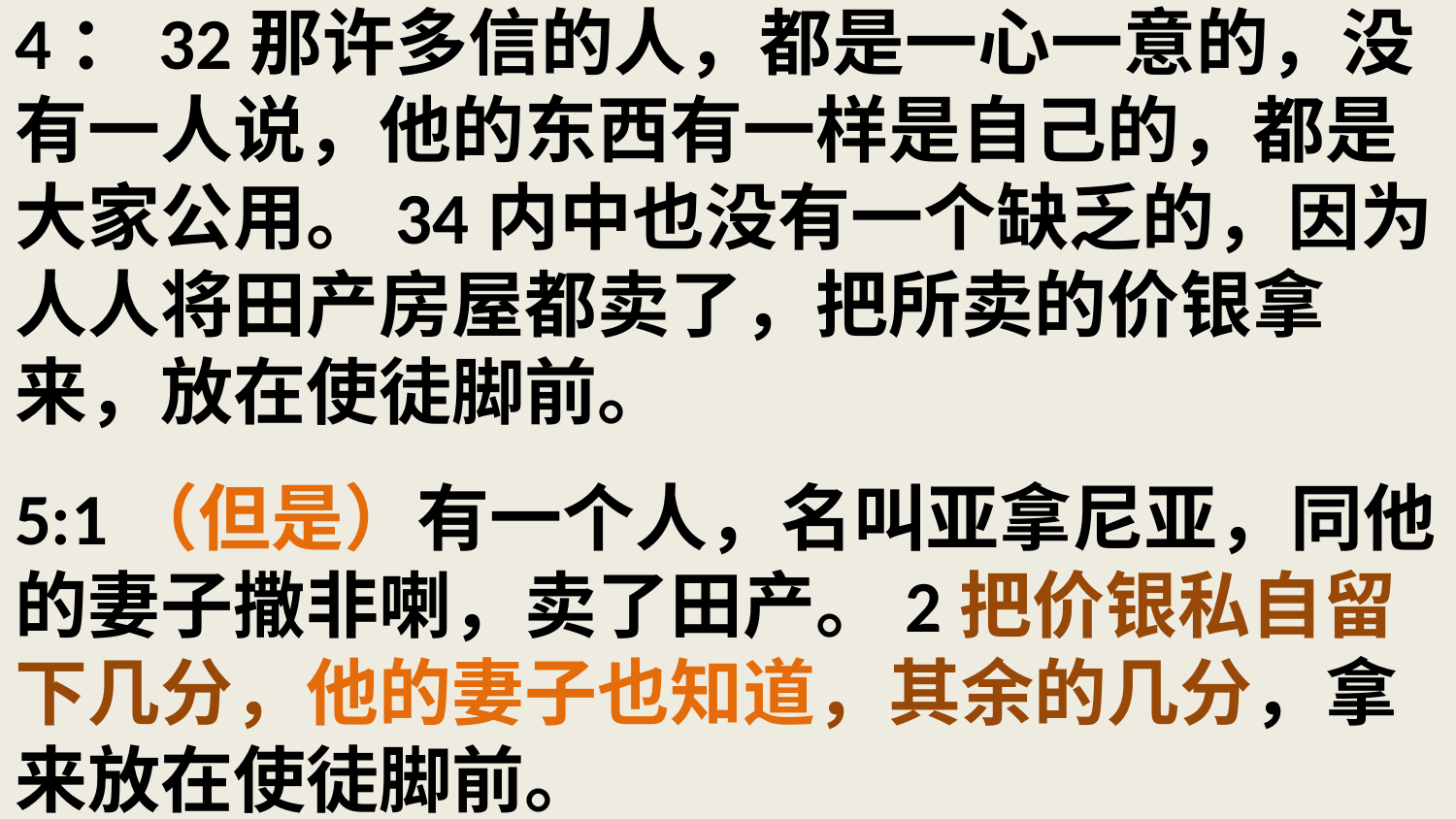

# 4：32那许多信的人，都是一心一意的，没有一人说，他的东西有一样是自己的，都是大家公用。34内中也没有一个缺乏的，因为人人将田产房屋都卖了，把所卖的价银拿来，放在使徒脚前。 5:1（但是）有一个人，名叫亚拿尼亚，同他的妻子撒非喇，卖了田产。2把价银私自留下几分，他的妻子也知道，其余的几分，拿来放在使徒脚前。